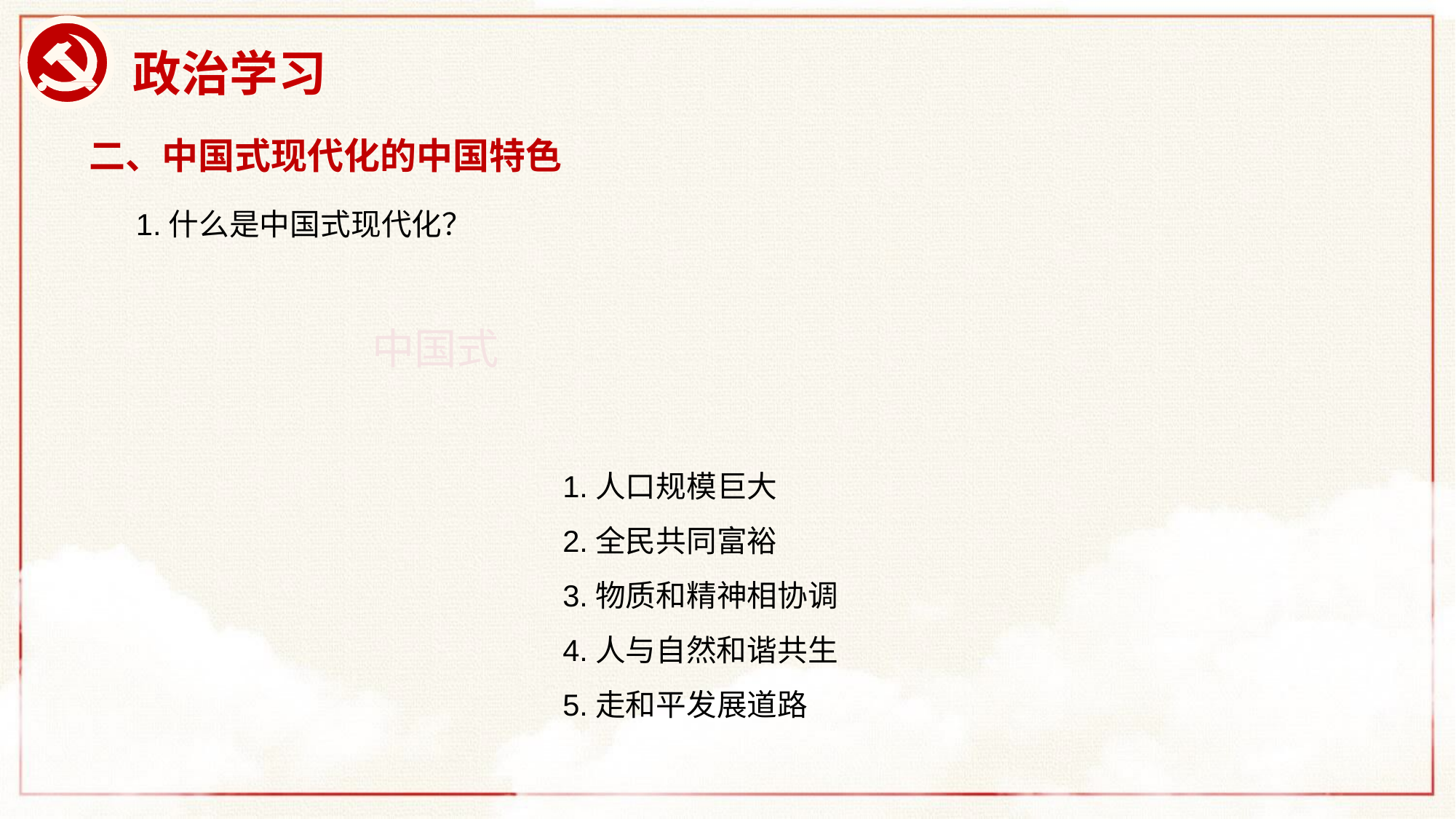

# 政治学习
二、中国式现代化的中国特色

1.什么是中国式现代化？

                                  中国式

                                                   1.人口规模巨大
                                                   2.全民共同富裕
                                                   3.物质和精神相协调
                                                   4.人与自然和谐共生
                                                   5.走和平发展道路